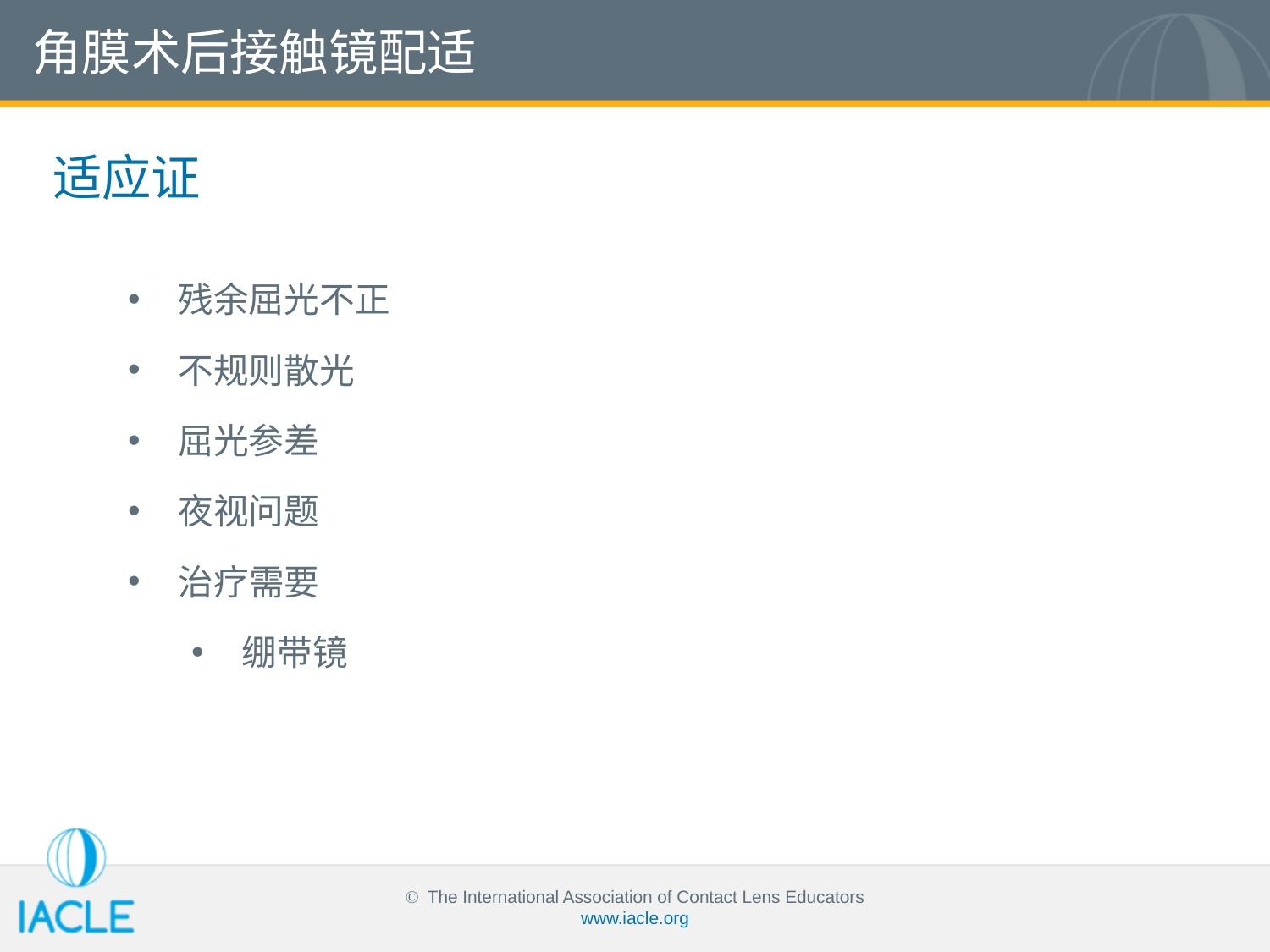

角膜术后接触镜配适
适应证
残余屈光不正
不规则散光
屈光参差
夜视问题
治疗需要
绷带镜